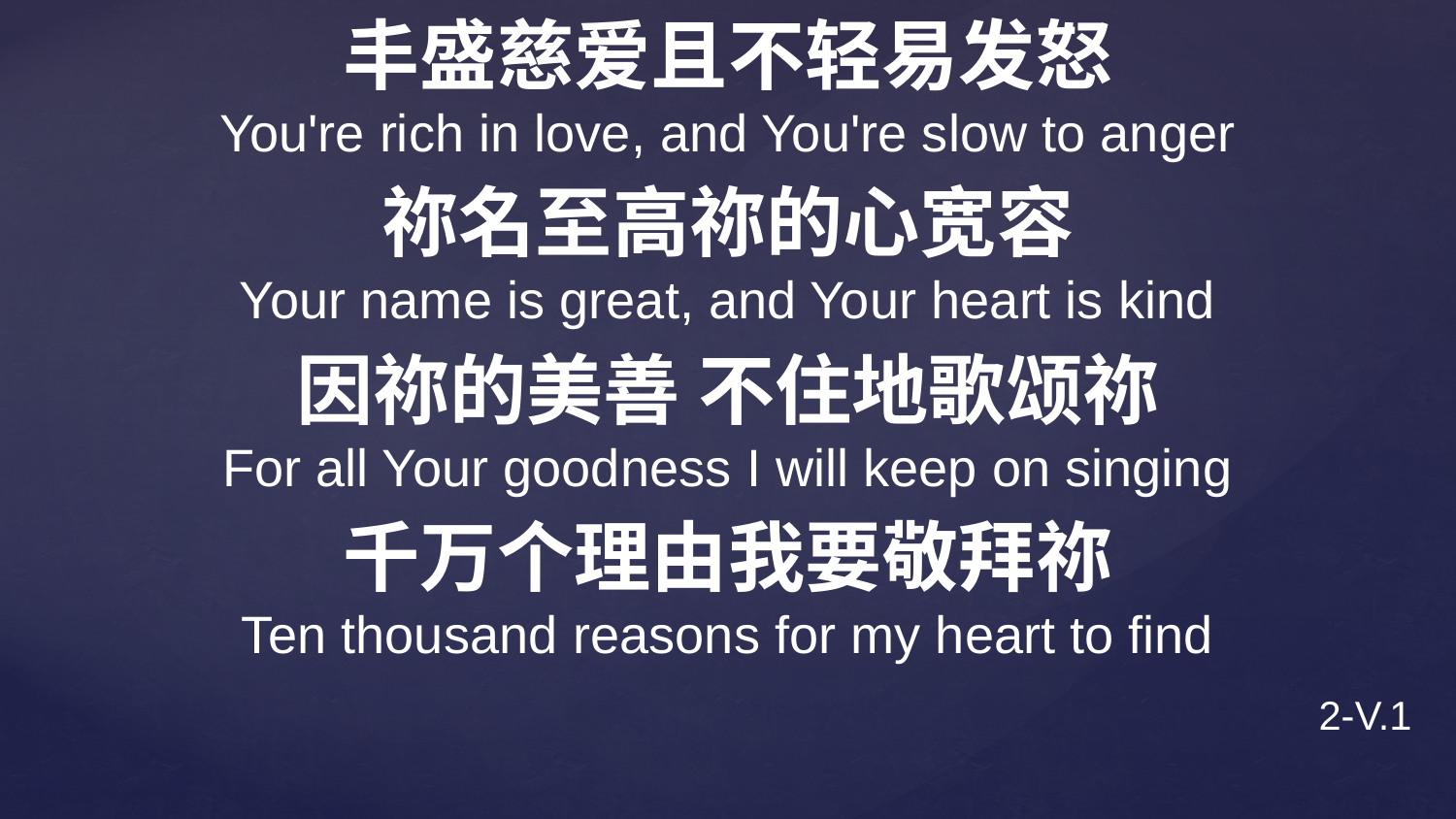

丰盛慈爱且不轻易发怒
You're rich in love, and You're slow to anger
祢名至高祢的心宽容
Your name is great, and Your heart is kind
因祢的美善 不住地歌颂祢
For all Your goodness I will keep on singing
千万个理由我要敬拜祢
Ten thousand reasons for my heart to find

2-V.1